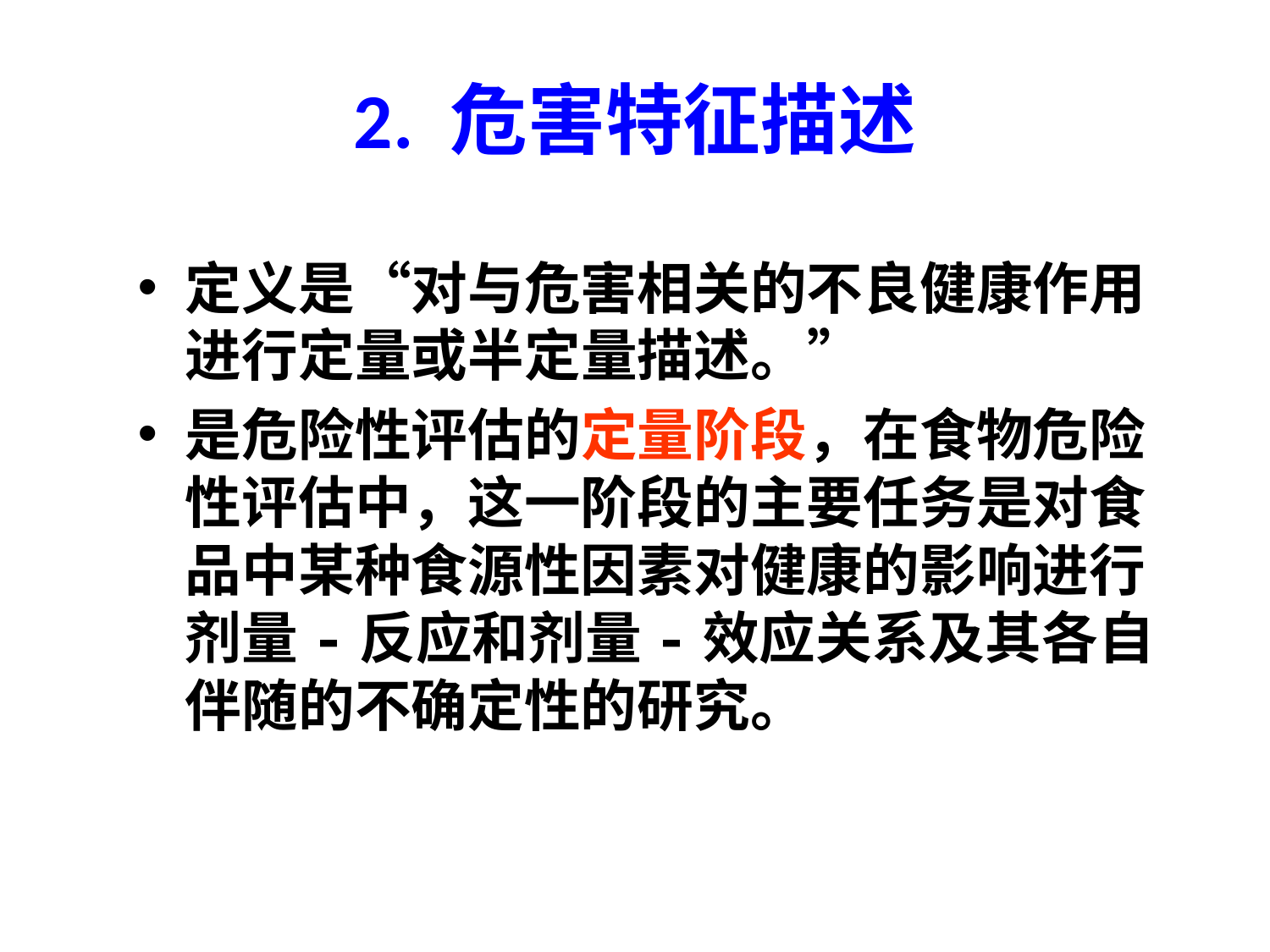

# 2. 危害特征描述
定义是“对与危害相关的不良健康作用进行定量或半定量描述。”
是危险性评估的定量阶段，在食物危险性评估中，这一阶段的主要任务是对食品中某种食源性因素对健康的影响进行剂量-反应和剂量-效应关系及其各自伴随的不确定性的研究。